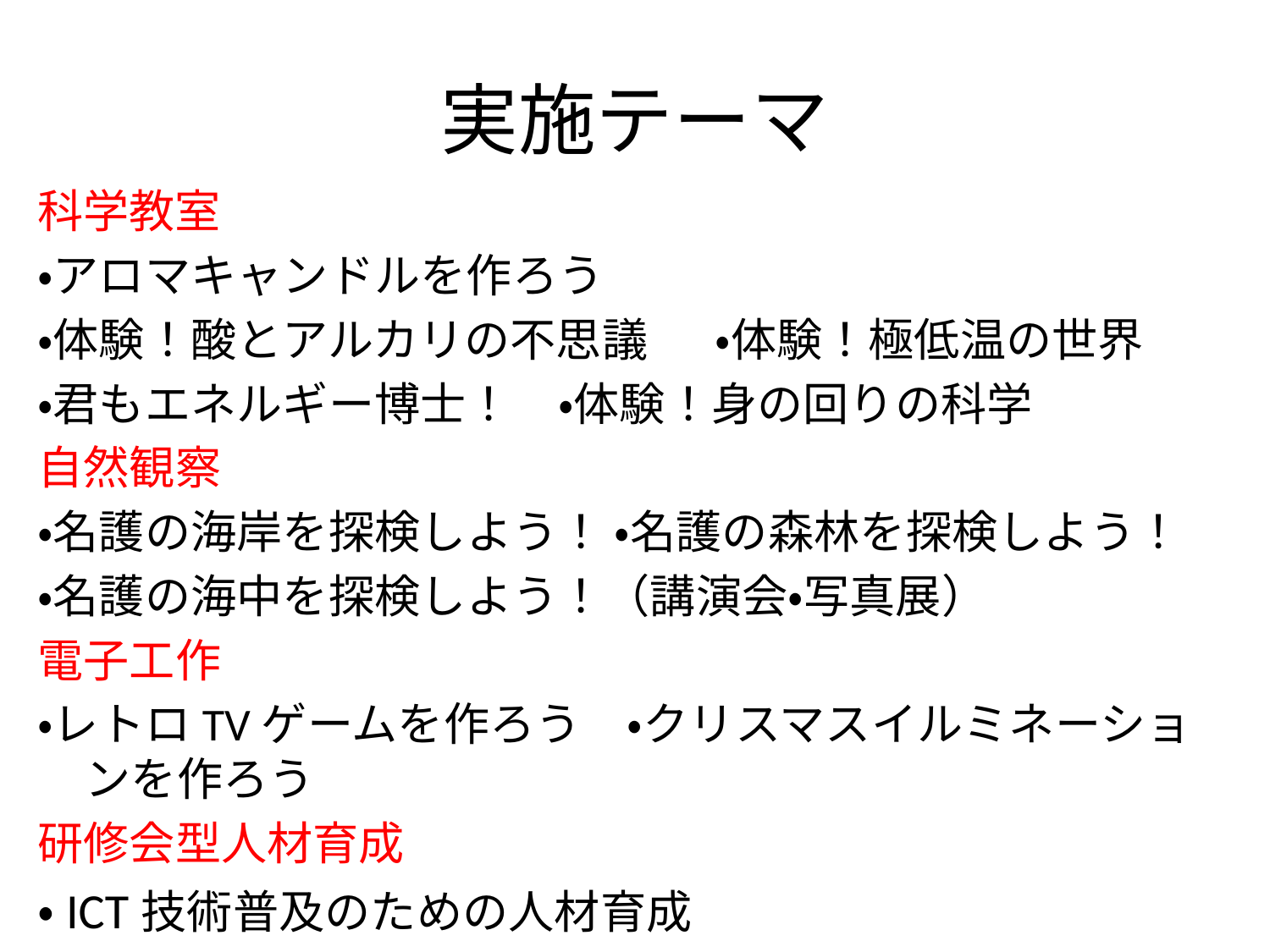

# 実施テーマ
科学教室
・アロマキャンドルを作ろう
・体験！酸とアルカリの不思議  　・体験！極低温の世界
・君もエネルギー博士！　・体験！身の回りの科学
自然観察
・名護の海岸を探検しよう！ ・名護の森林を探検しよう！
・名護の海中を探検しよう！（講演会・写真展）
電子工作
・レトロTVゲームを作ろう　・クリスマスイルミネーションを作ろう
研修会型人材育成
・ICT技術普及のための人材育成